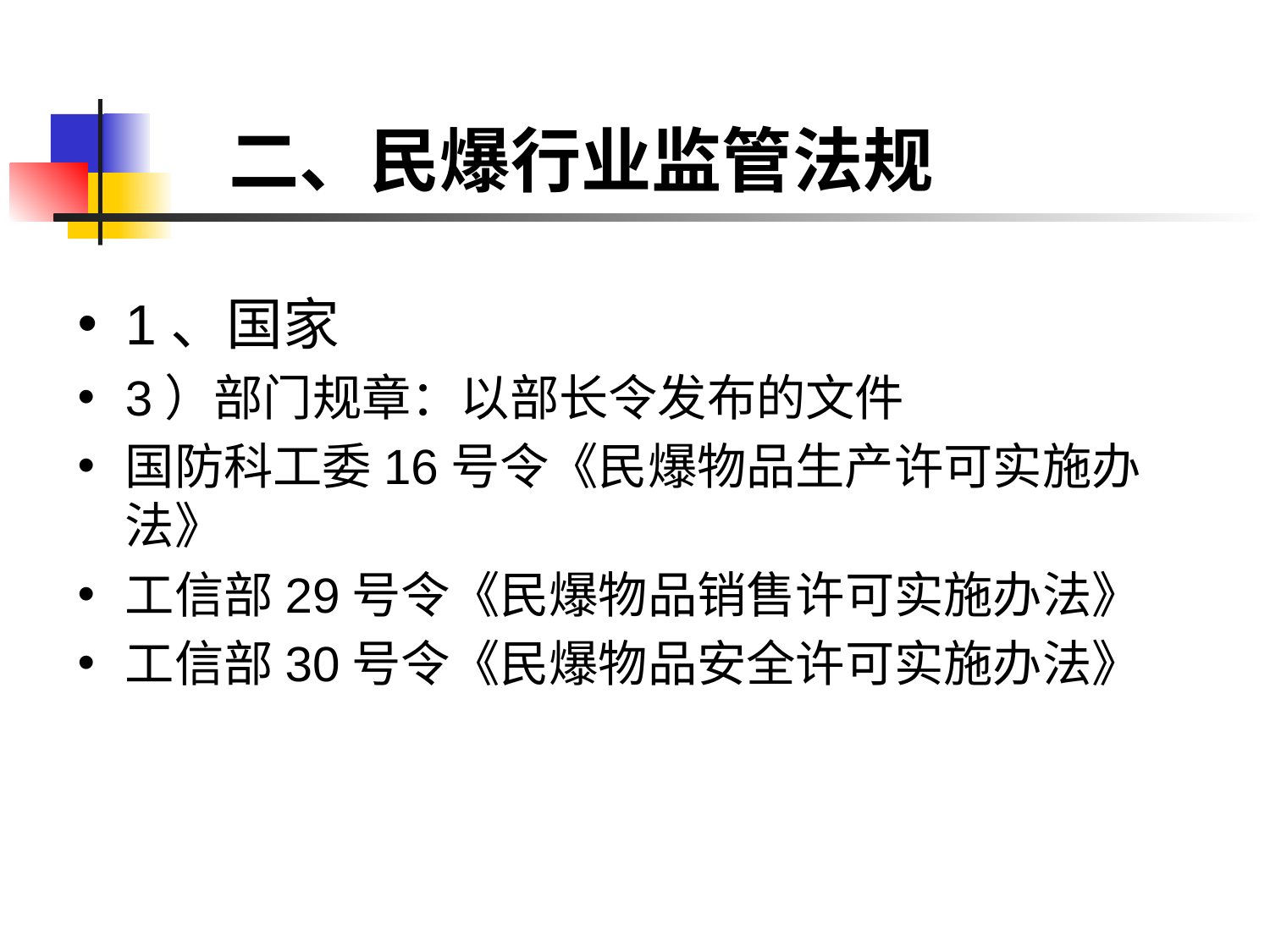

# 二、民爆行业监管法规

1、国家
3）部门规章：以部长令发布的文件
国防科工委16号令《民爆物品生产许可实施办法》
工信部29号令《民爆物品销售许可实施办法》
工信部30号令《民爆物品安全许可实施办法》